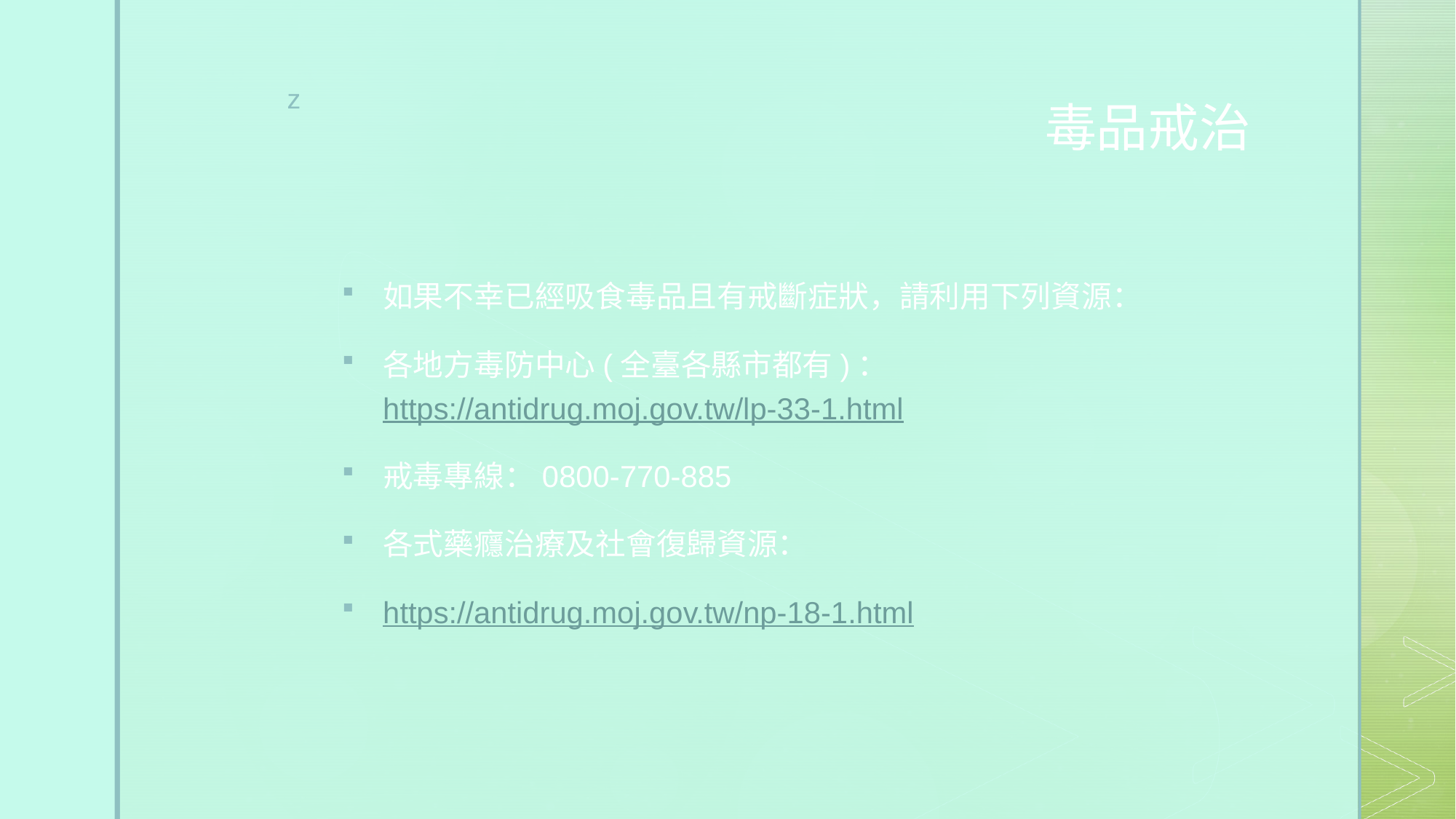

毒品戒治
如果不幸已經吸食毒品且有戒斷症狀，請利用下列資源：
各地方毒防中心(全臺各縣市都有)：https://antidrug.moj.gov.tw/lp-33-1.html
戒毒專線：0800-770-885
各式藥癮治療及社會復歸資源：
https://antidrug.moj.gov.tw/np-18-1.html